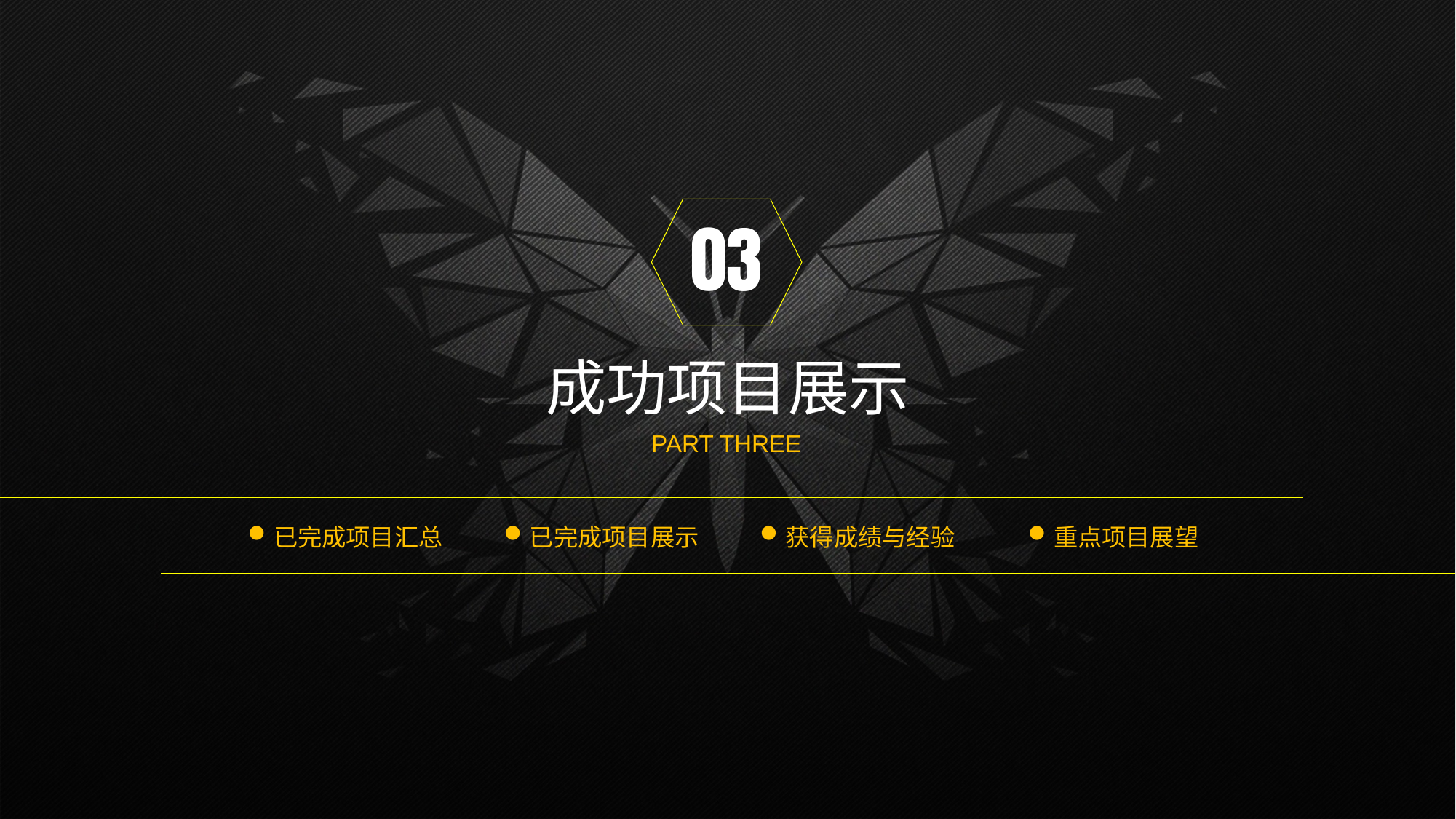

03
成功项目展示
PART THREE
已完成项目汇总
已完成项目展示
获得成绩与经验
重点项目展望